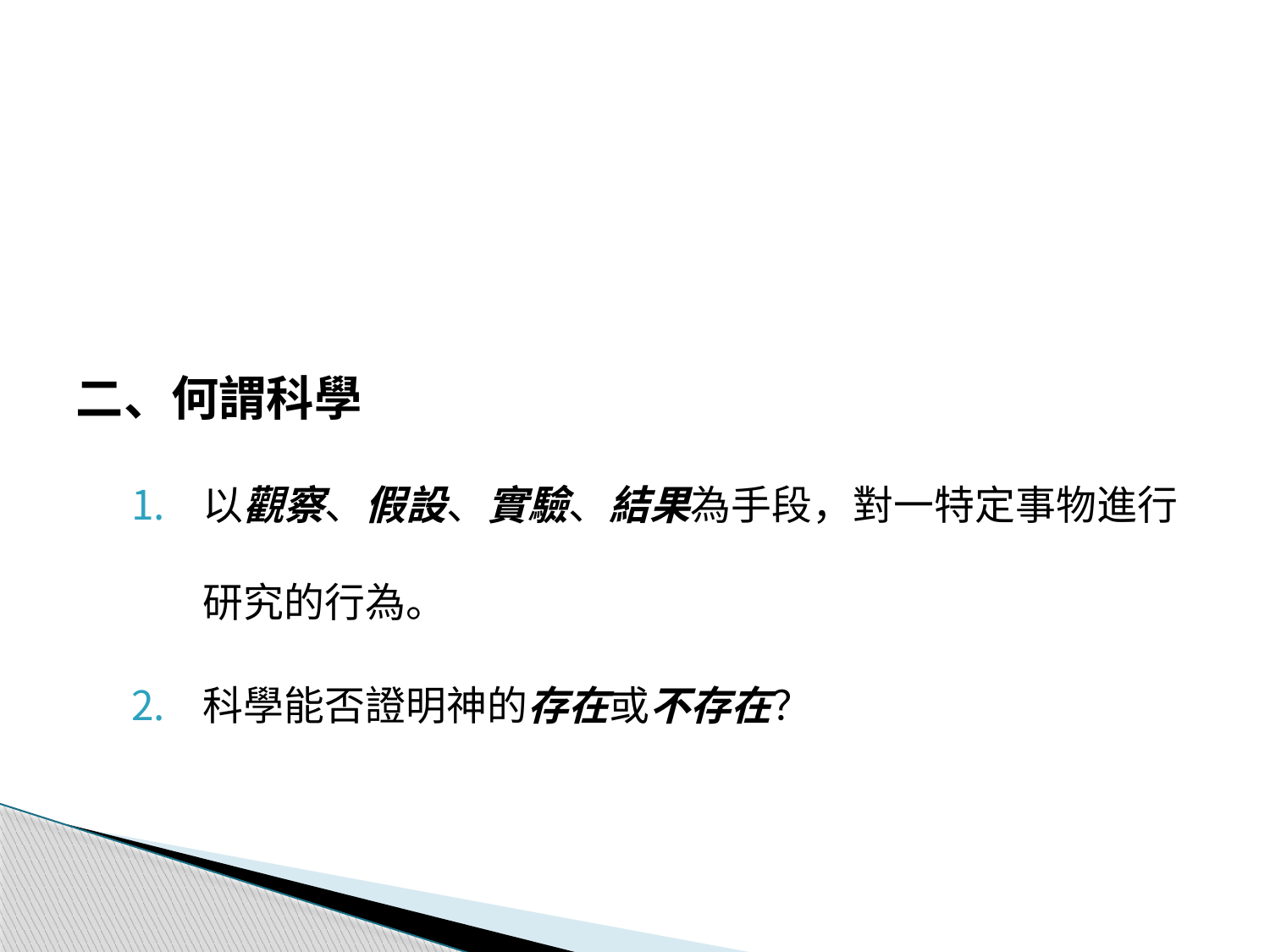

#
二、何謂科學
以觀察、假設、實驗、結果為手段，對一特定事物進行研究的行為。
科學能否證明神的存在或不存在？